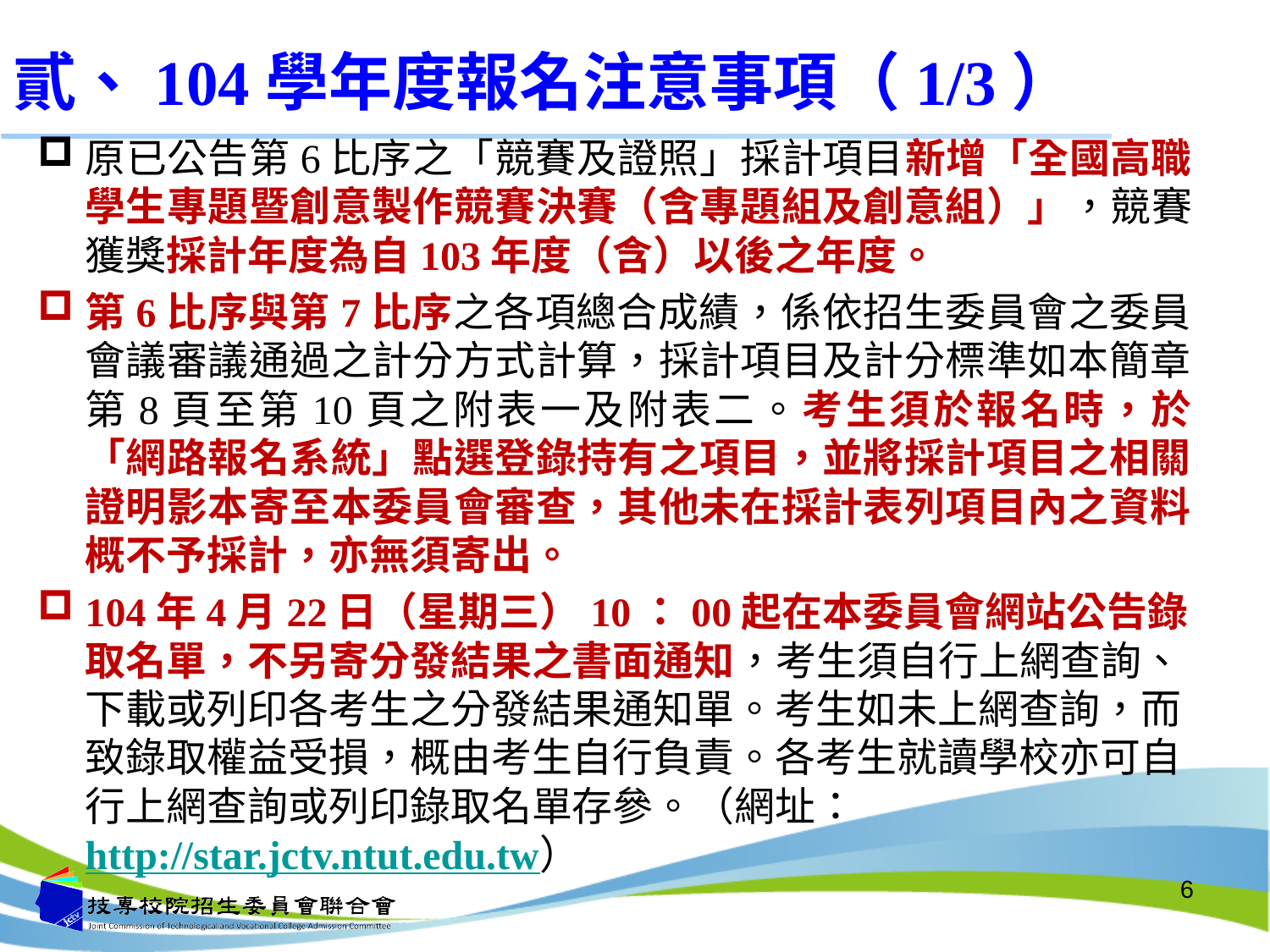

# 貳、104學年度報名注意事項（1/3）
原已公告第6比序之「競賽及證照」採計項目新增「全國高職學生專題暨創意製作競賽決賽（含專題組及創意組）」，競賽獲獎採計年度為自103年度（含）以後之年度。
第6比序與第7比序之各項總合成績，係依招生委員會之委員會議審議通過之計分方式計算，採計項目及計分標準如本簡章第8頁至第10頁之附表一及附表二。考生須於報名時，於「網路報名系統」點選登錄持有之項目，並將採計項目之相關證明影本寄至本委員會審查，其他未在採計表列項目內之資料概不予採計，亦無須寄出。
104年4月22日（星期三）10：00起在本委員會網站公告錄取名單，不另寄分發結果之書面通知，考生須自行上網查詢、下載或列印各考生之分發結果通知單。考生如未上網查詢，而致錄取權益受損，概由考生自行負責。各考生就讀學校亦可自行上網查詢或列印錄取名單存參。（網址：http://star.jctv.ntut.edu.tw）

6